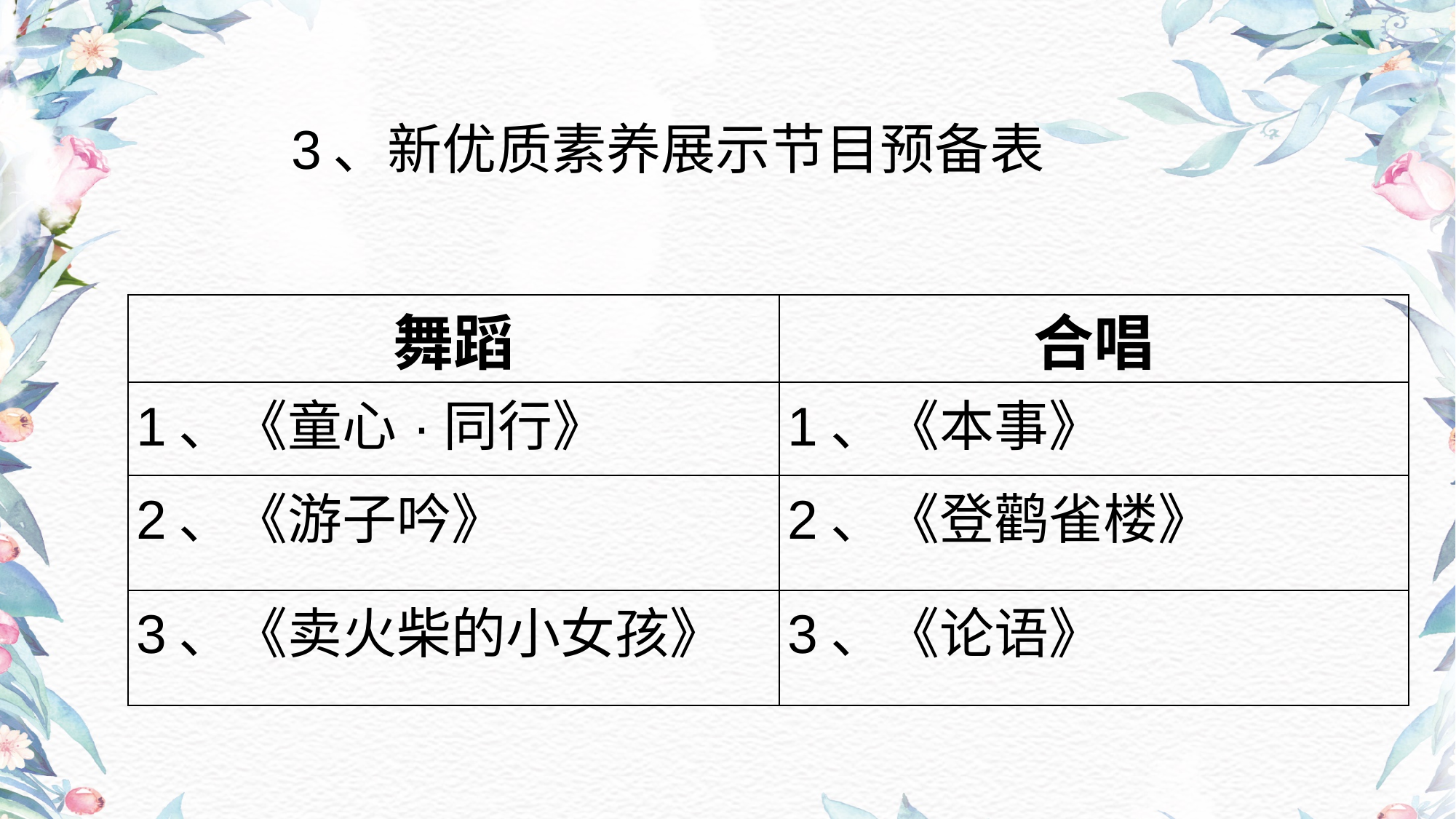

# 3、新优质素养展示节目预备表
| 舞蹈 | 合唱 |
| --- | --- |
| 1、《童心·同行》 | 1、《本事》 |
| 2、《游子吟》 | 2、《登鹳雀楼》 |
| 3、《卖火柴的小女孩》 | 3、《论语》 |